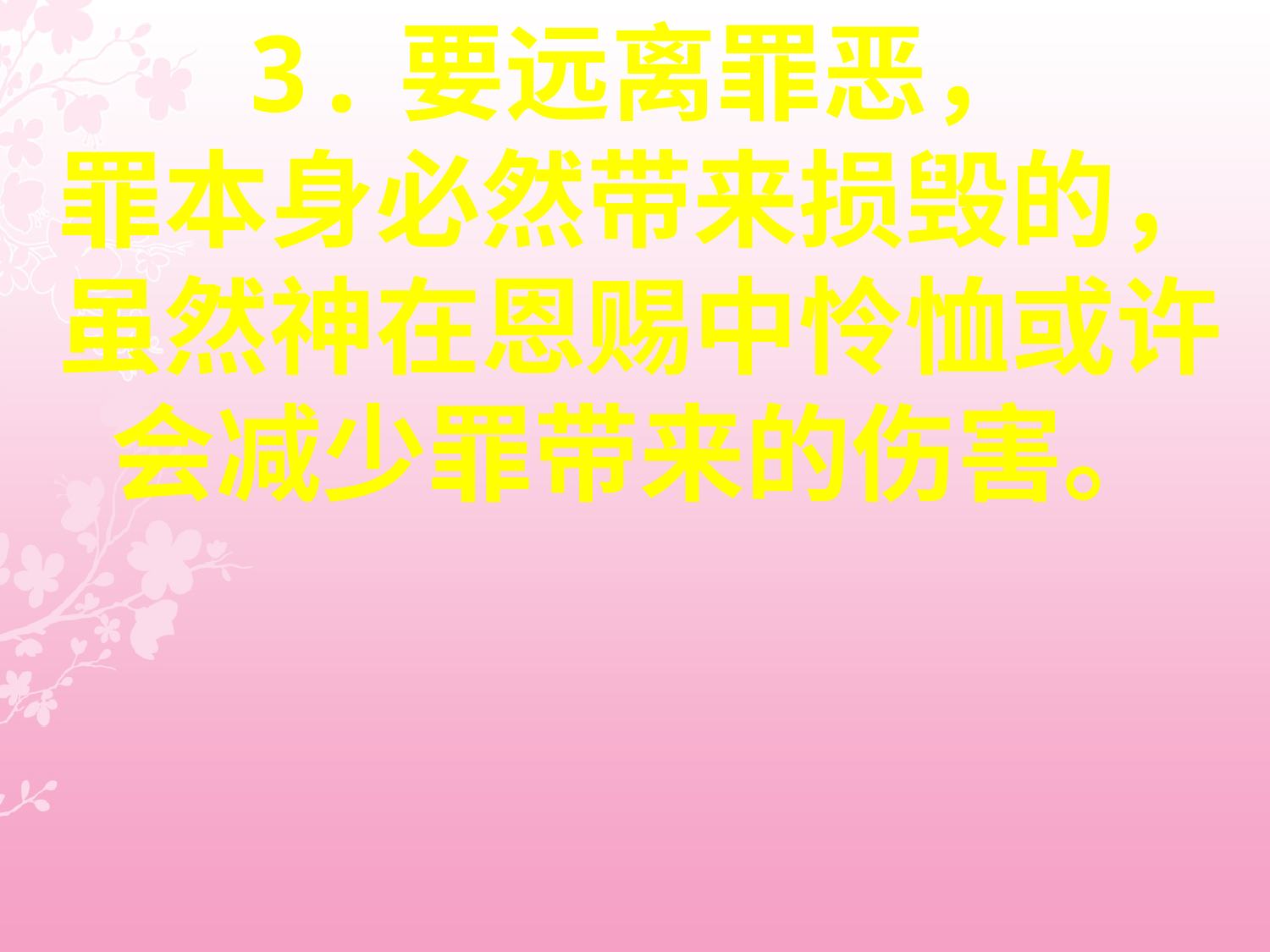

3.要远离罪恶，
罪本身必然带来损毁的，虽然神在恩赐中怜恤或许会减少罪带来的伤害。